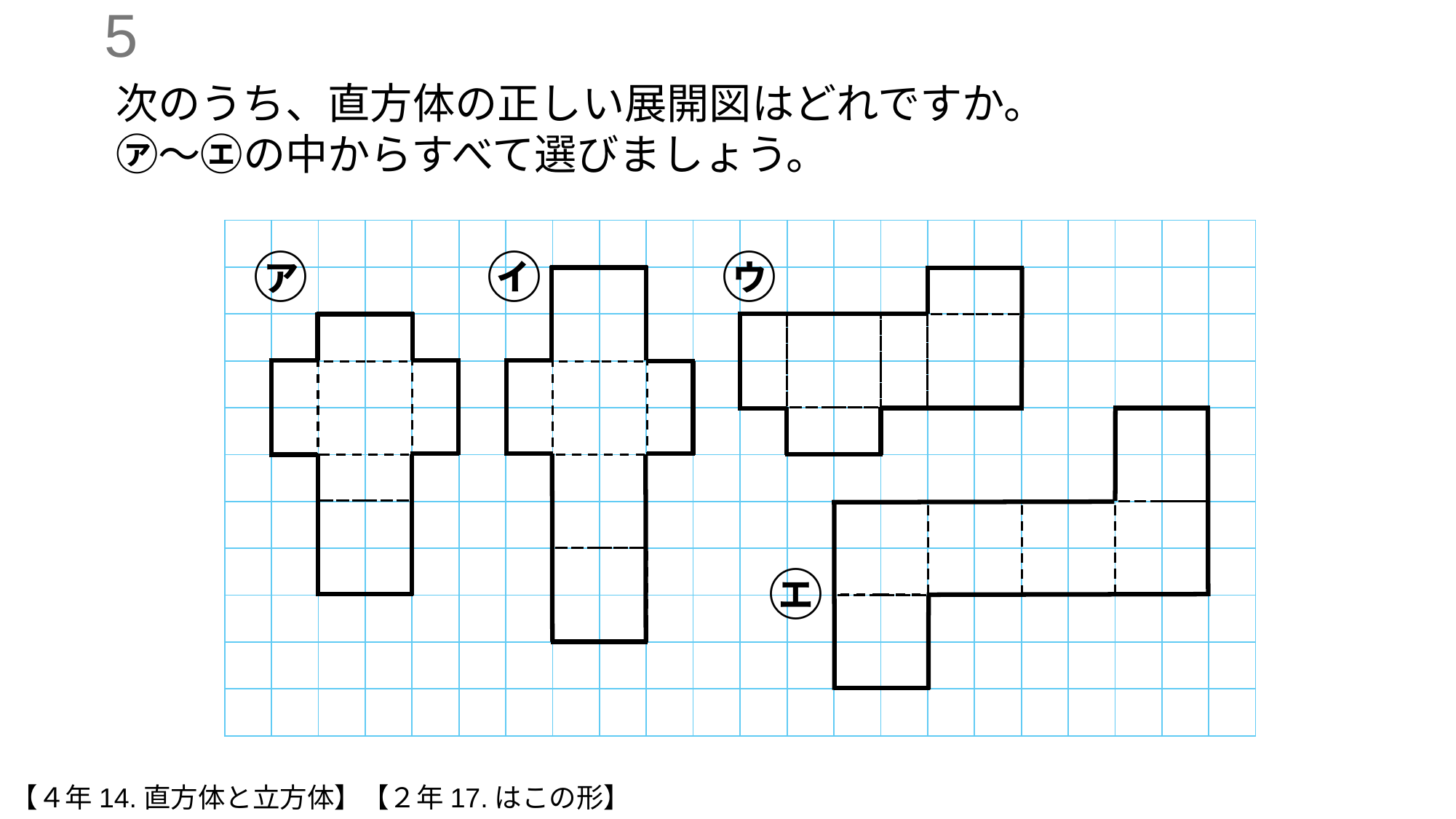

5
次のうち、直方体の正しい展開図はどれですか。
㋐～㋓の中からすべて選びましょう。
|  |  |  |  |  |  |  |  |  |  |  |
| --- | --- | --- | --- | --- | --- | --- | --- | --- | --- | --- |
|  |  |  |  |  |  |  |  |  |  |  |
|  |  |  |  |  |  |  |  |  |  |  |
|  |  |  |  |  |  |  |  |  |  |  |
|  |  |  |  |  |  |  |  |  |  |  |
|  |  |  |  |  |  |  |  |  |  |  |
|  |  |  |  |  |  |  |  |  |  |  |
|  |  |  |  |  |  |  |  |  |  |  |
|  |  |  |  |  |  |  |  |  |  |  |
|  |  |  |  |  |  |  |  |  |  |  |
|  |  |  |  |  |  |  |  |  |  |  |
|  |  |  |  |  |  |  |  |  |  |  |
| --- | --- | --- | --- | --- | --- | --- | --- | --- | --- | --- |
|  |  |  |  |  |  |  |  |  |  |  |
|  |  |  |  |  |  |  |  |  |  |  |
|  |  |  |  |  |  |  |  |  |  |  |
|  |  |  |  |  |  |  |  |  |  |  |
|  |  |  |  |  |  |  |  |  |  |  |
|  |  |  |  |  |  |  |  |  |  |  |
|  |  |  |  |  |  |  |  |  |  |  |
|  |  |  |  |  |  |  |  |  |  |  |
|  |  |  |  |  |  |  |  |  |  |  |
|  |  |  |  |  |  |  |  |  |  |  |
㋐
㋑
㋒

㋓

【４年14.直方体と立方体】【２年17.はこの形】